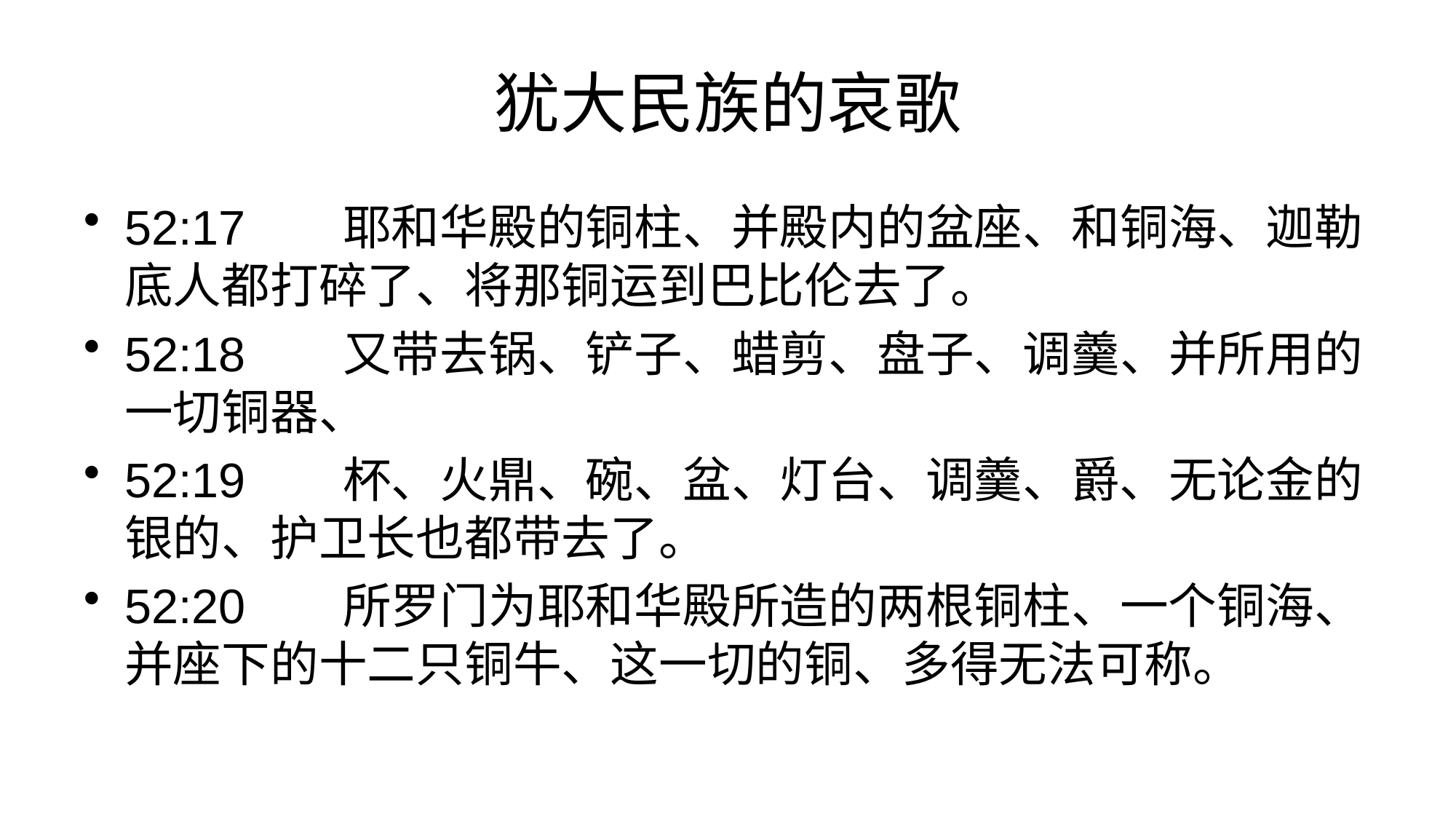

# 犹大民族的哀歌
52:17	耶和华殿的铜柱、并殿内的盆座、和铜海、迦勒底人都打碎了、将那铜运到巴比伦去了。
52:18	又带去锅、铲子、蜡剪、盘子、调羹、并所用的一切铜器、
52:19	杯、火鼎、碗、盆、灯台、调羹、爵、无论金的银的、护卫长也都带去了。
52:20	所罗门为耶和华殿所造的两根铜柱、一个铜海、并座下的十二只铜牛、这一切的铜、多得无法可称。